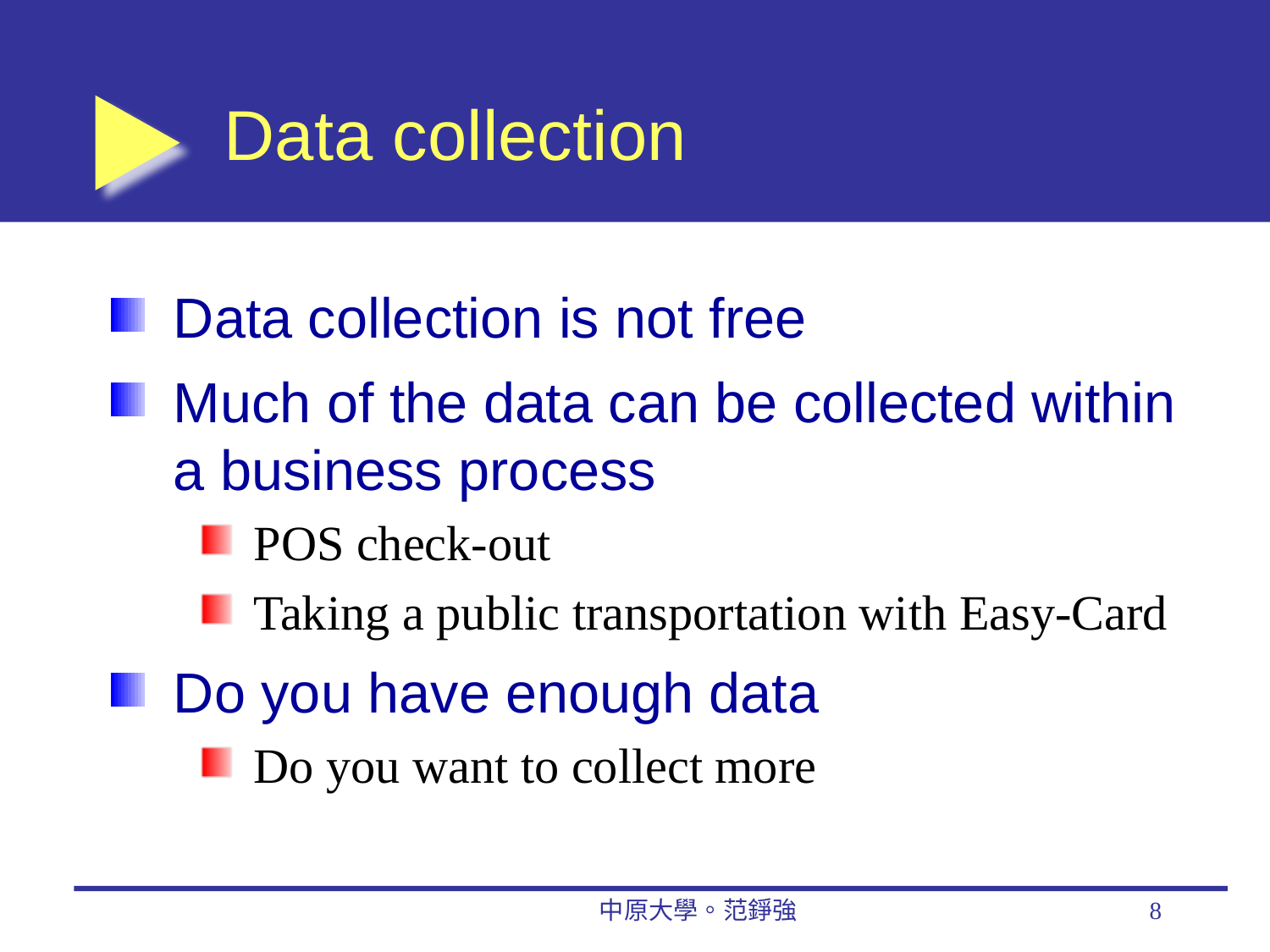

# Data collection
Data collection is not free
Much of the data can be collected within a business process
POS check-out
Taking a public transportation with Easy-Card
Do you have enough data
Do you want to collect more
中原大學。范錚強
8